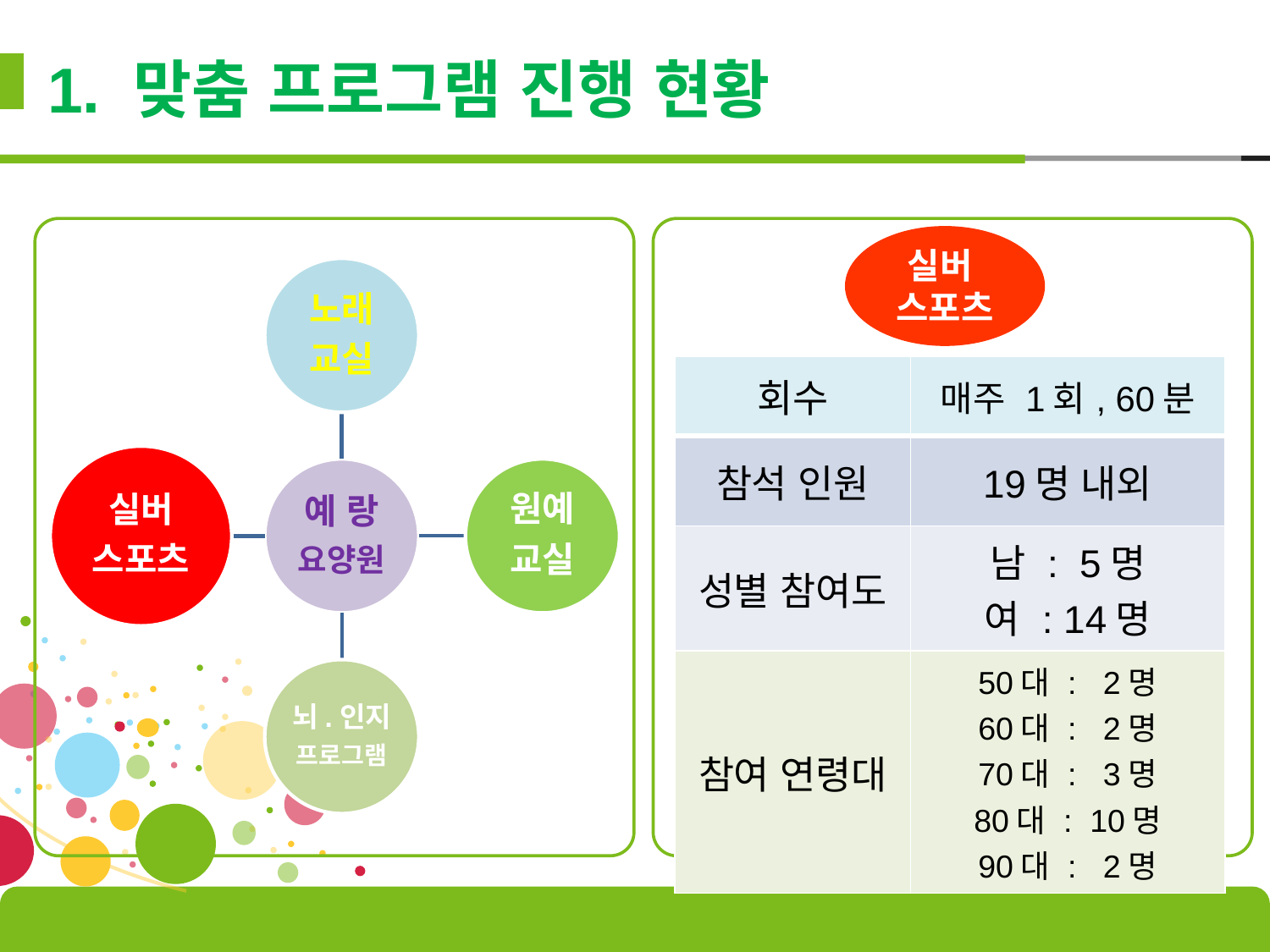

1. 맞춤 프로그램 진행 현황
예 랑
요양원

노래
교실

원예
교실

뇌.인지
프로그램

실버
스포츠

실버
스포츠
| 회수 | 매주 1회, 60분 |
| --- | --- |
| 참석 인원 | 19명 내외 |
| 성별 참여도 | 남 : 5명 여 : 14명 |
| 참여 연령대 | 50대 : 2명 60대 : 2명 70대 : 3명 80대 : 10명 90대 : 2명 |